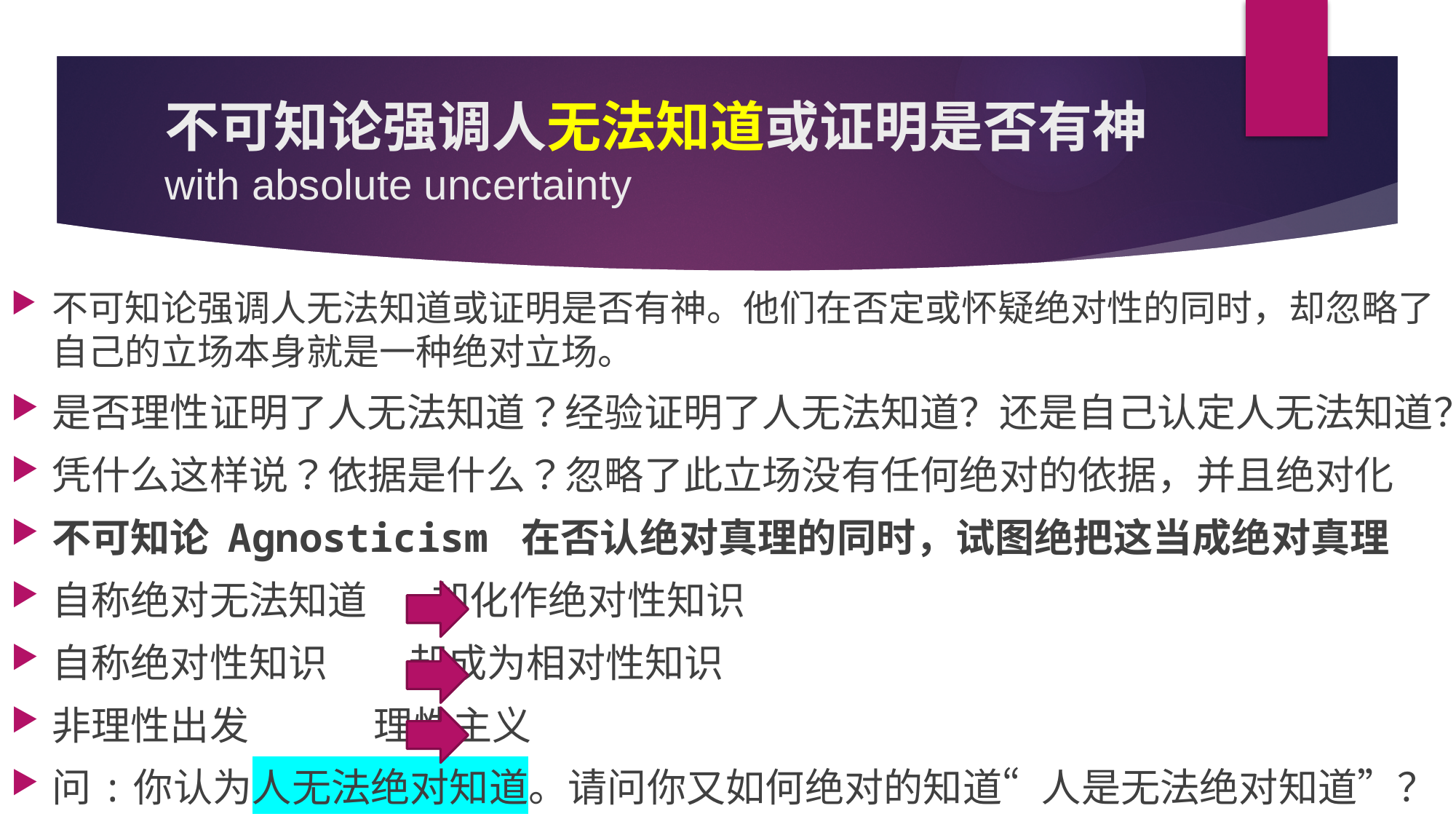

# 不可知论强调人无法知道或证明是否有神 with absolute uncertainty
不可知论强调人无法知道或证明是否有神。他们在否定或怀疑绝对性的同时，却忽略了自己的立场本身就是一种绝对立场。
是否理性证明了人无法知道？经验证明了人无法知道？还是自己认定人无法知道？
凭什么这样说？依据是什么？忽略了此立场没有任何绝对的依据，并且绝对化
不可知论 Agnosticism 在否认绝对真理的同时，试图绝把这当成绝对真理
自称绝对无法知道       却化作绝对性知识
自称绝对性知识         却成为相对性知识
非理性出发              理性主义
问:你认为人无法绝对知道。请问你又如何绝对的知道“人是无法绝对知道”？